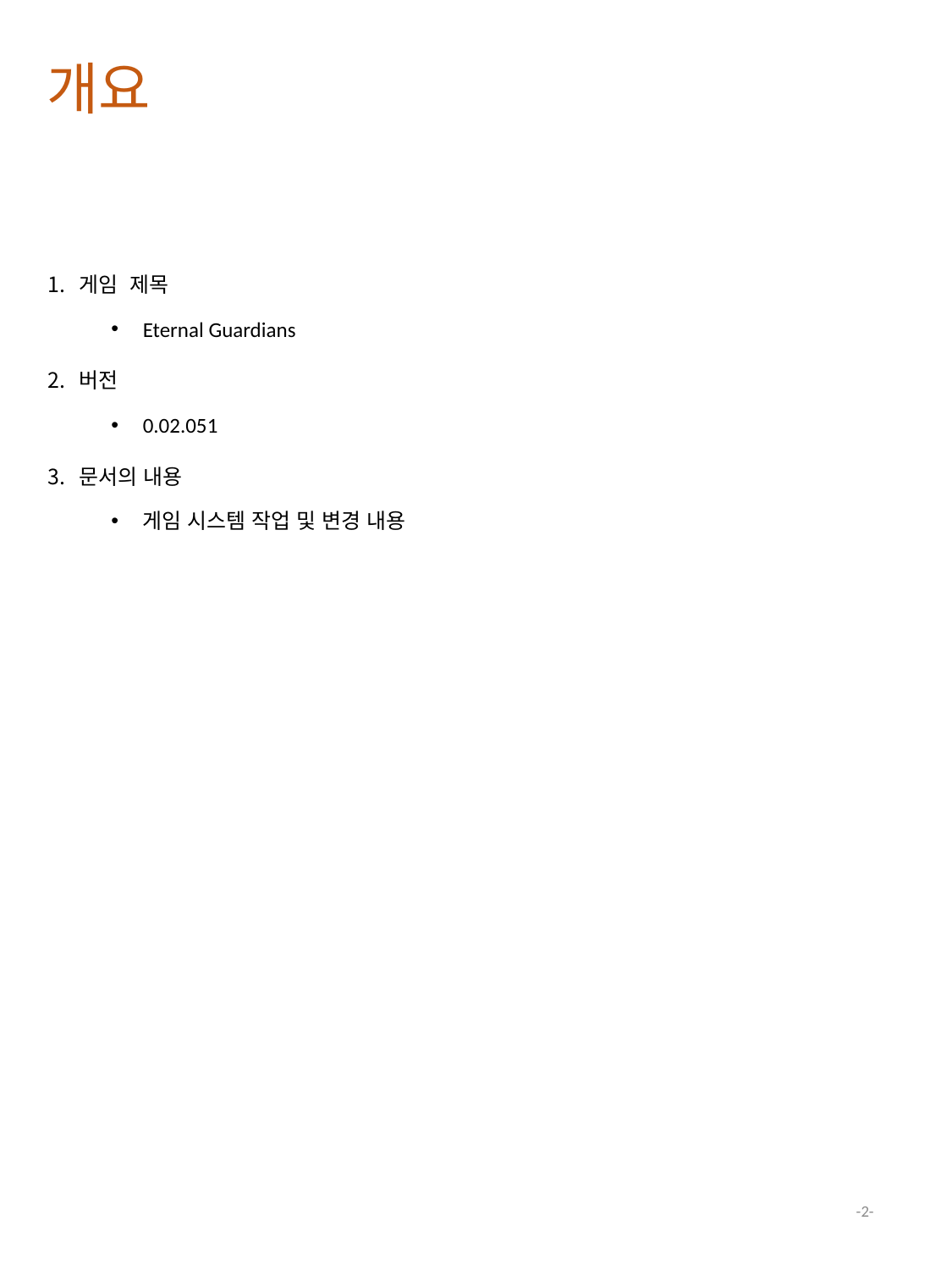

개요
게임  제목
Eternal Guardians
버전
0.02.051
문서의 내용
게임 시스템 작업 및 변경 내용
-2-